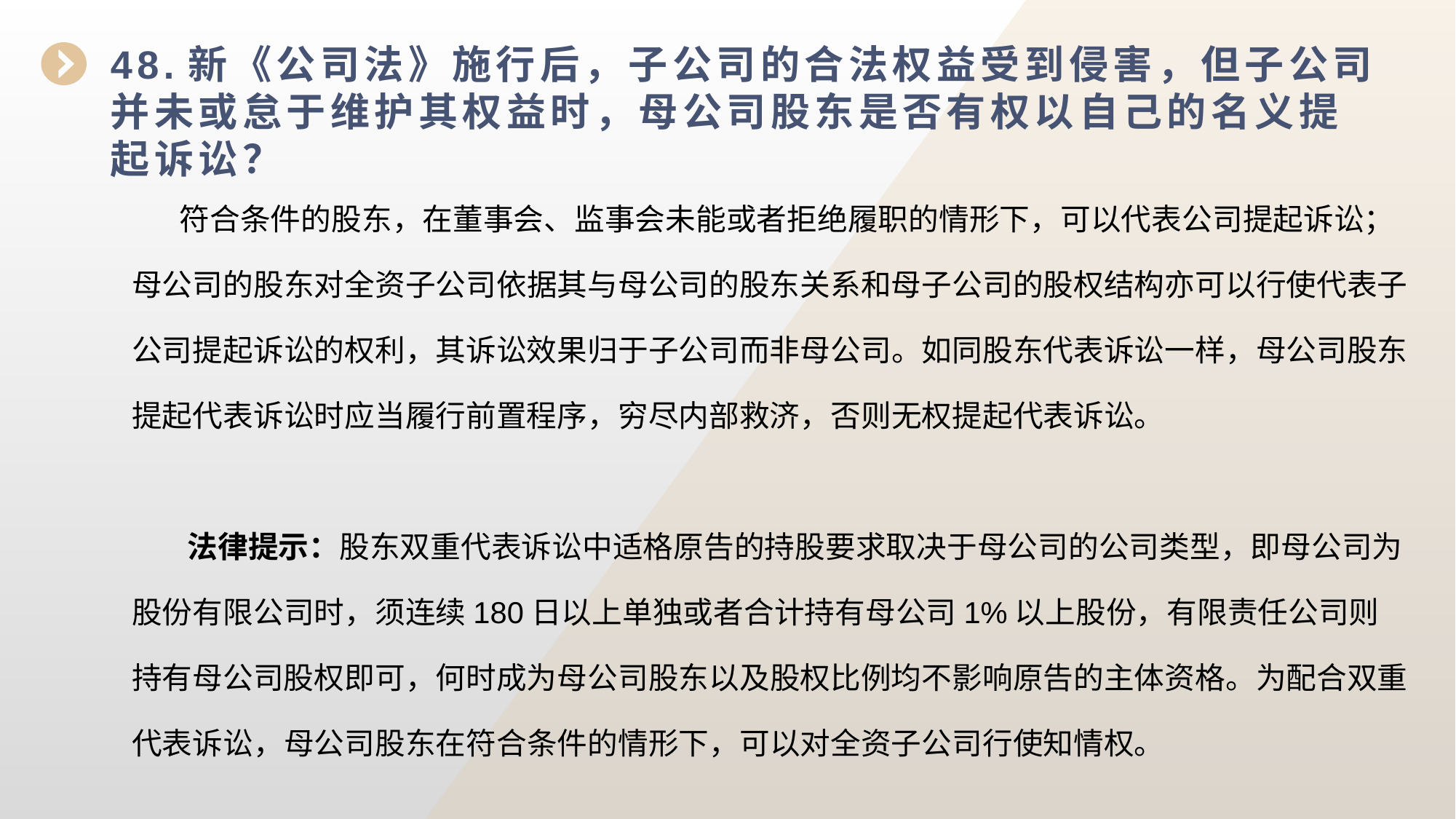

48.新《公司法》施行后，子公司的合法权益受到侵害，但子公司并未或怠于维护其权益时，母公司股东是否有权以自己的名义提起诉讼？

      符合条件的股东，在董事会、监事会未能或者拒绝履职的情形下，可以代表公司提起诉讼；母公司的股东对全资子公司依据其与母公司的股东关系和母子公司的股权结构亦可以行使代表子公司提起诉讼的权利，其诉讼效果归于子公司而非母公司。如同股东代表诉讼一样，母公司股东提起代表诉讼时应当履行前置程序，穷尽内部救济，否则无权提起代表诉讼。

       法律提示：股东双重代表诉讼中适格原告的持股要求取决于母公司的公司类型，即母公司为股份有限公司时，须连续180日以上单独或者合计持有母公司1%以上股份，有限责任公司则持有母公司股权即可，何时成为母公司股东以及股权比例均不影响原告的主体资格。为配合双重代表诉讼，母公司股东在符合条件的情形下，可以对全资子公司行使知情权。